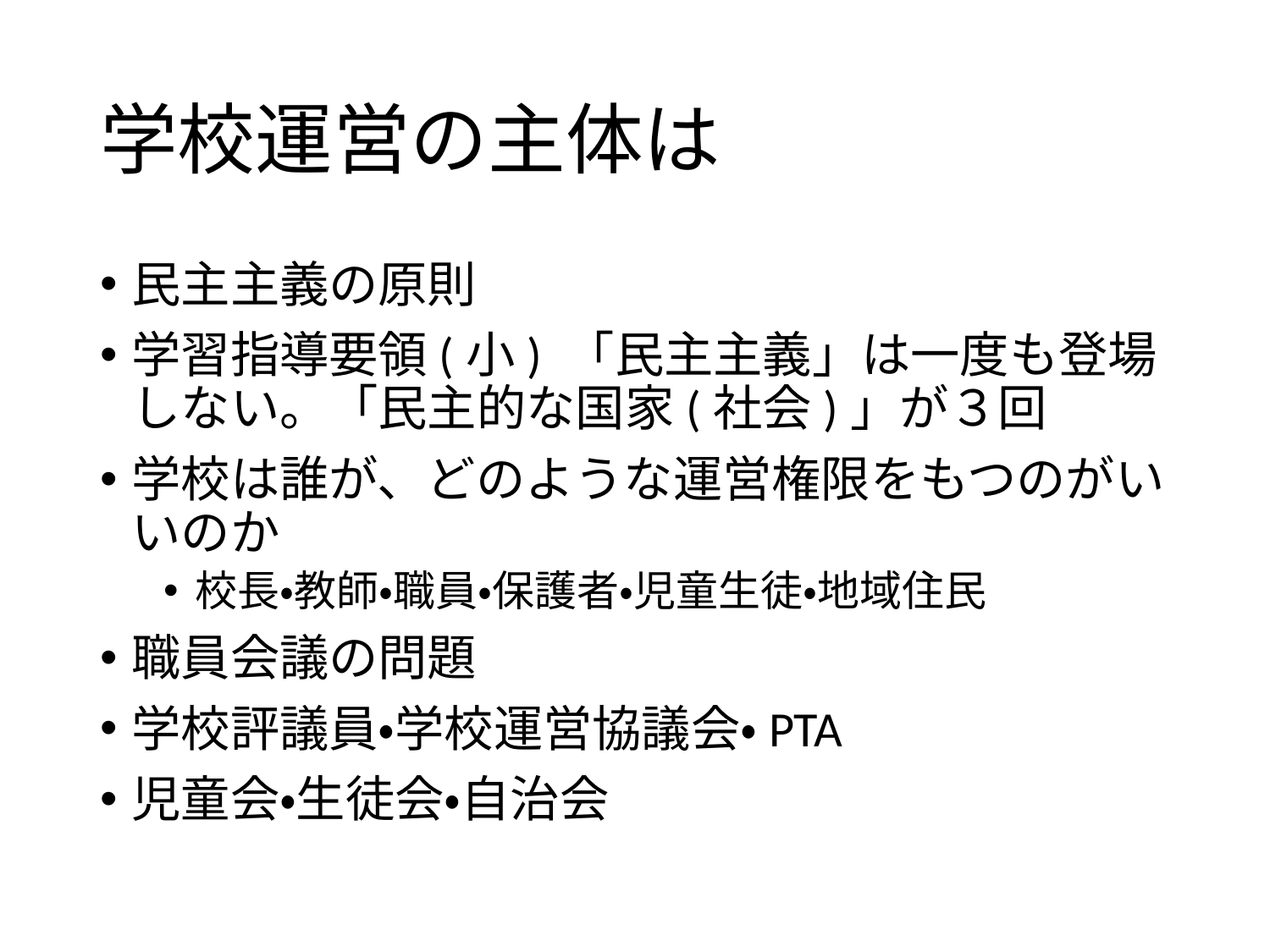

# 学校運営の主体は
民主主義の原則
学習指導要領(小) 「民主主義」は一度も登場しない。「民主的な国家(社会)」が３回
学校は誰が、どのような運営権限をもつのがいいのか
校長・教師・職員・保護者・児童生徒・地域住民
職員会議の問題
学校評議員・学校運営協議会・PTA
児童会・生徒会・自治会